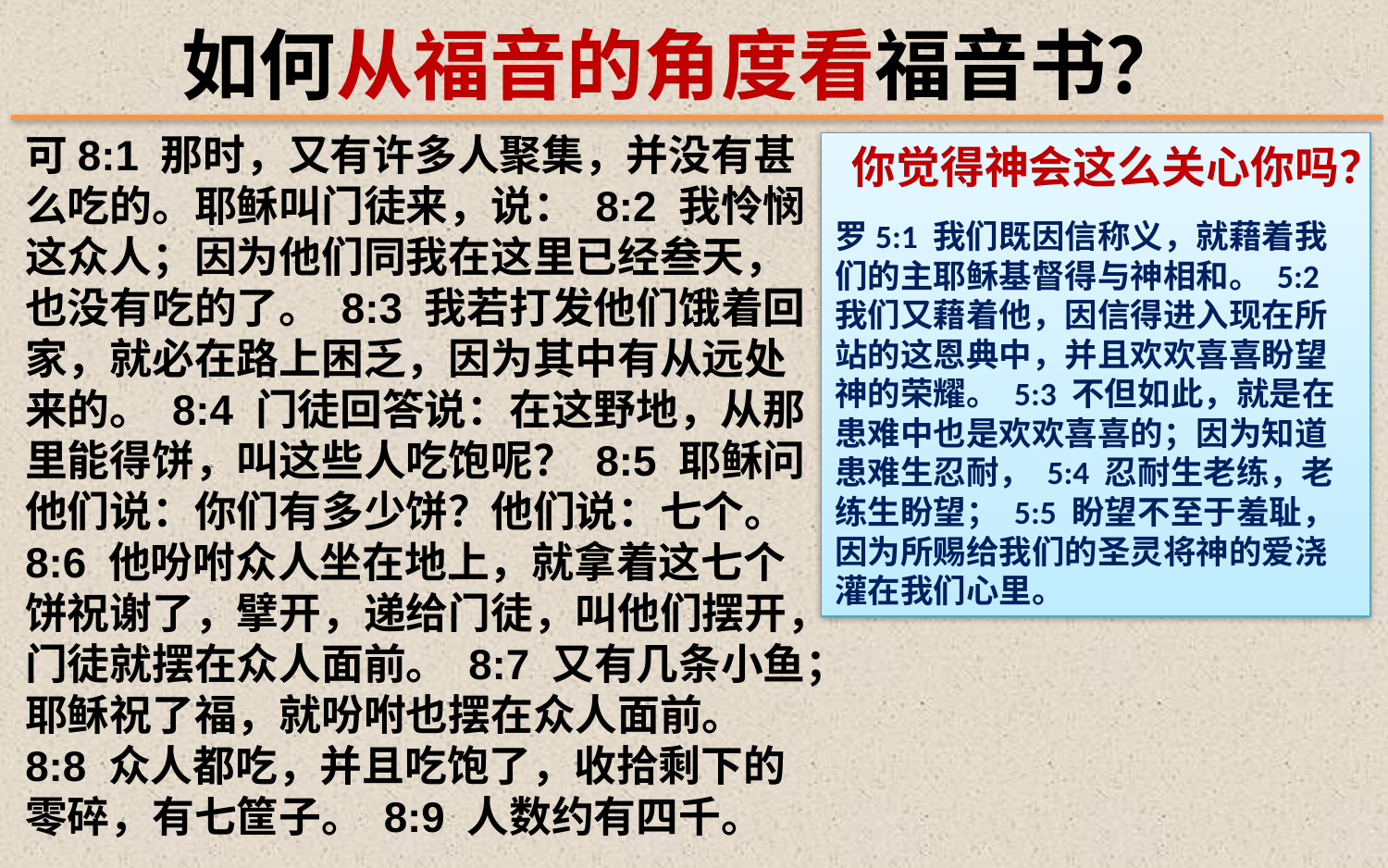

如何从福音的角度看福音书？
可8:1 那时，又有许多人聚集，并没有甚么吃的。耶稣叫门徒来，说： 8:2 我怜悯这众人；因为他们同我在这里已经叁天，也没有吃的了。 8:3 我若打发他们饿着回家，就必在路上困乏，因为其中有从远处来的。 8:4 门徒回答说：在这野地，从那里能得饼，叫这些人吃饱呢？ 8:5 耶稣问他们说：你们有多少饼？他们说：七个。 8:6 他吩咐众人坐在地上，就拿着这七个饼祝谢了，擘开，递给门徒，叫他们摆开，门徒就摆在众人面前。 8:7 又有几条小鱼；耶稣祝了福，就吩咐也摆在众人面前。 8:8 众人都吃，并且吃饱了，收拾剩下的零碎，有七筐子。 8:9 人数约有四千。
你觉得神会这么关心你吗？
罗5:1 我们既因信称义，就藉着我们的主耶稣基督得与神相和。 5:2 我们又藉着他，因信得进入现在所站的这恩典中，并且欢欢喜喜盼望神的荣耀。 5:3 不但如此，就是在患难中也是欢欢喜喜的；因为知道患难生忍耐， 5:4 忍耐生老练，老练生盼望； 5:5 盼望不至于羞耻，因为所赐给我们的圣灵将神的爱浇灌在我们心里。